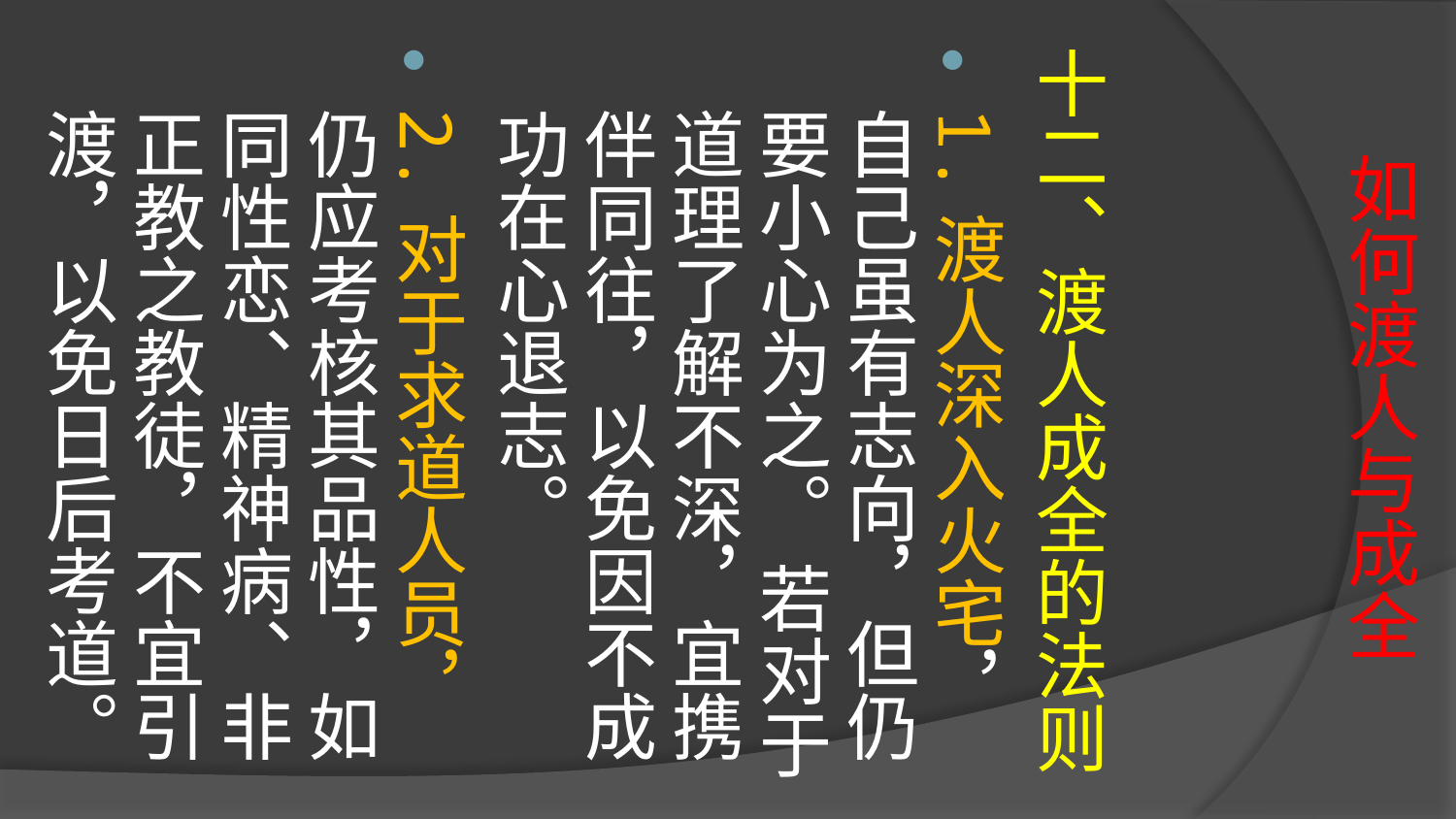

# 如何渡人与成全
十二、渡人成全的法则
1.渡人深入火宅，自己虽有志向，但仍要小心为之。 若对于道理了解不深，宜携伴同往，以免因不成功在心退志。
2.对于求道人员，仍应考核其品性，如同性恋、精神病、非正教之教徒，不宜引渡，以免日后考道。